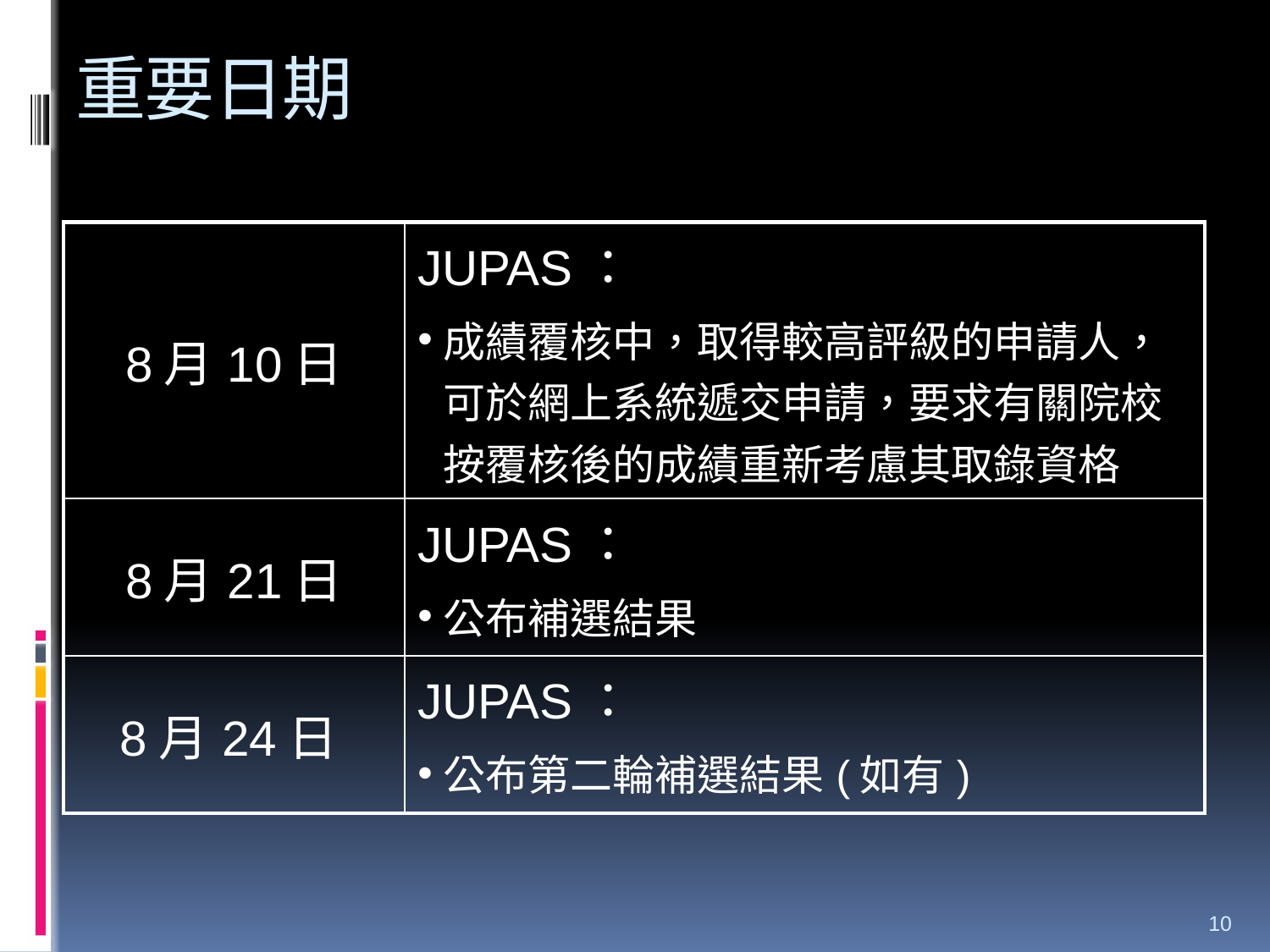

# 重要日期
| 8月10日 | JUPAS： 成績覆核中，取得較高評級的申請人，可於網上系統遞交申請，要求有關院校按覆核後的成績重新考慮其取錄資格 |
| --- | --- |
| 8月21日 | JUPAS： 公布補選結果 |
| 8月24日 | JUPAS： 公布第二輪補選結果(如有) |
10